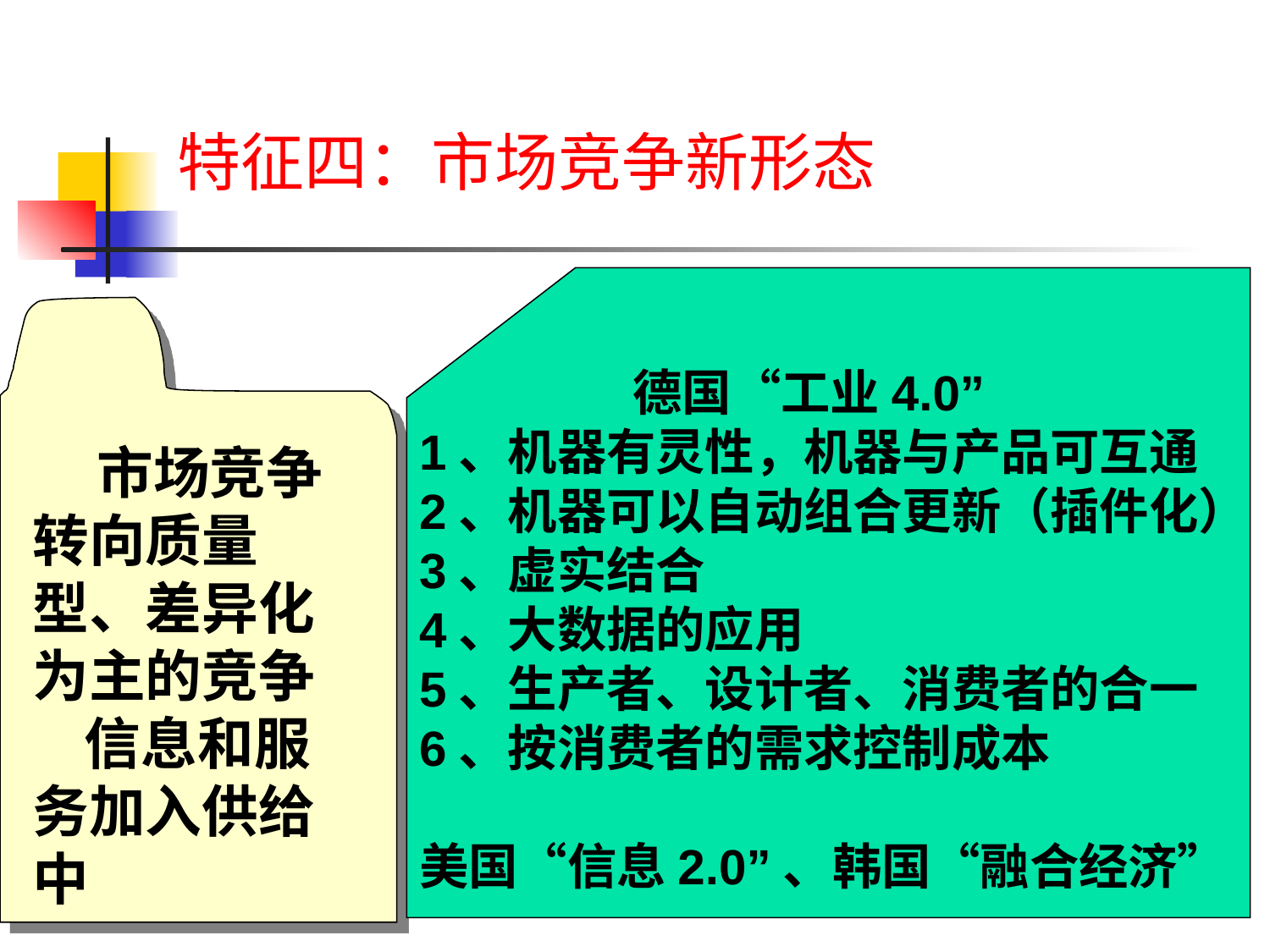

特征四：市场竞争新形态

                  德国“工业4.0”
1、机器有灵性，机器与产品可互通
2、机器可以自动组合更新（插件化）
3、虚实结合
4、大数据的应用
5、生产者、设计者、消费者的合一
6、按消费者的需求控制成本

美国“信息2.0”、韩国“融合经济”

    市场竞争转向质量型、差异化为主的竞争
   信息和服务加入供给中